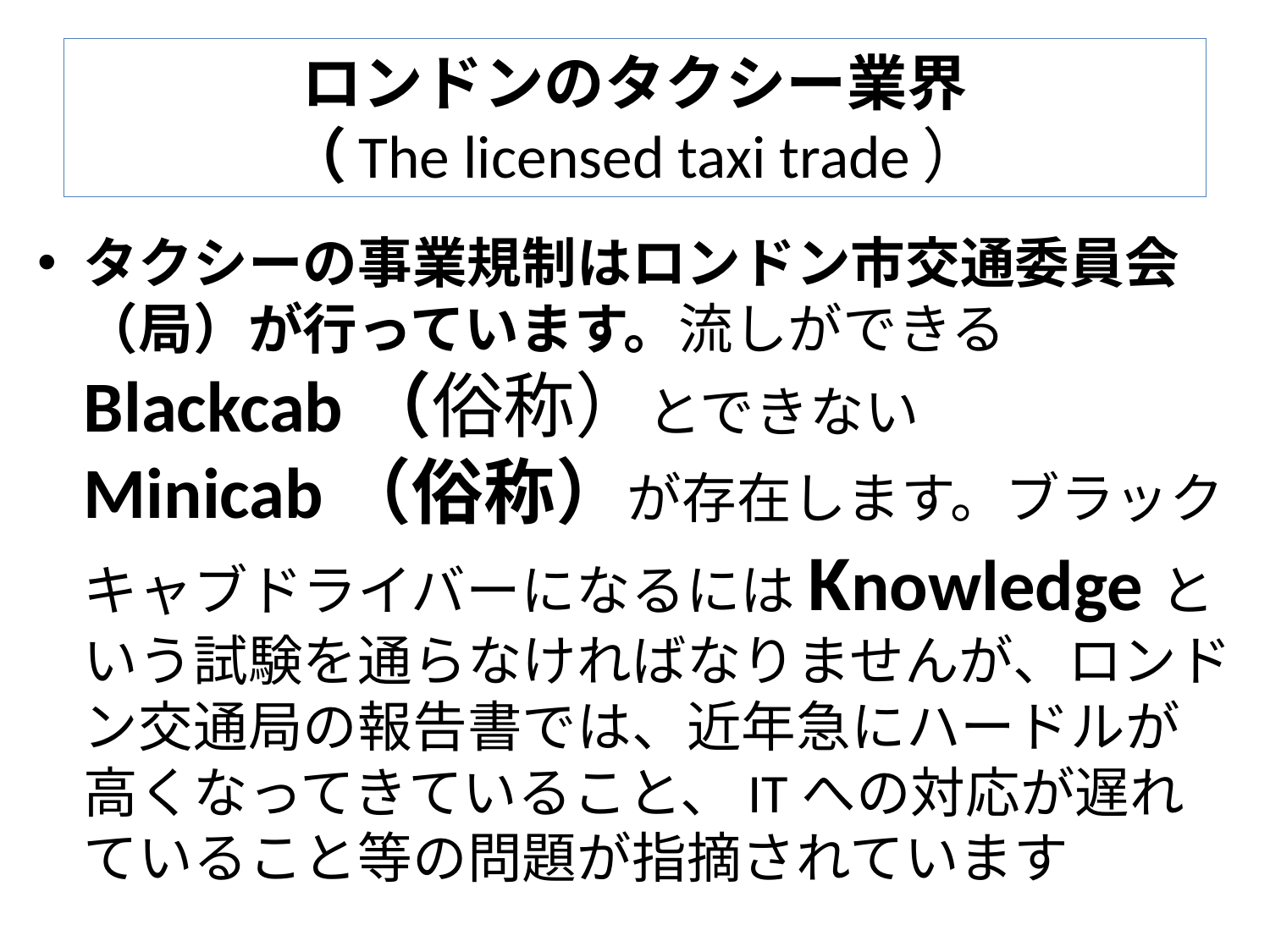

# ロンドンのタクシー業界 （The licensed taxi trade）
タクシーの事業規制はロンドン市交通委員会（局）が行っています。流しができるBlackcab（俗称）とできないMinicab（俗称）が存在します。ブラックキャブドライバーになるにはKnowledgeという試験を通らなければなりませんが、ロンドン交通局の報告書では、近年急にハードルが高くなってきていること、ITへの対応が遅れていること等の問題が指摘されています